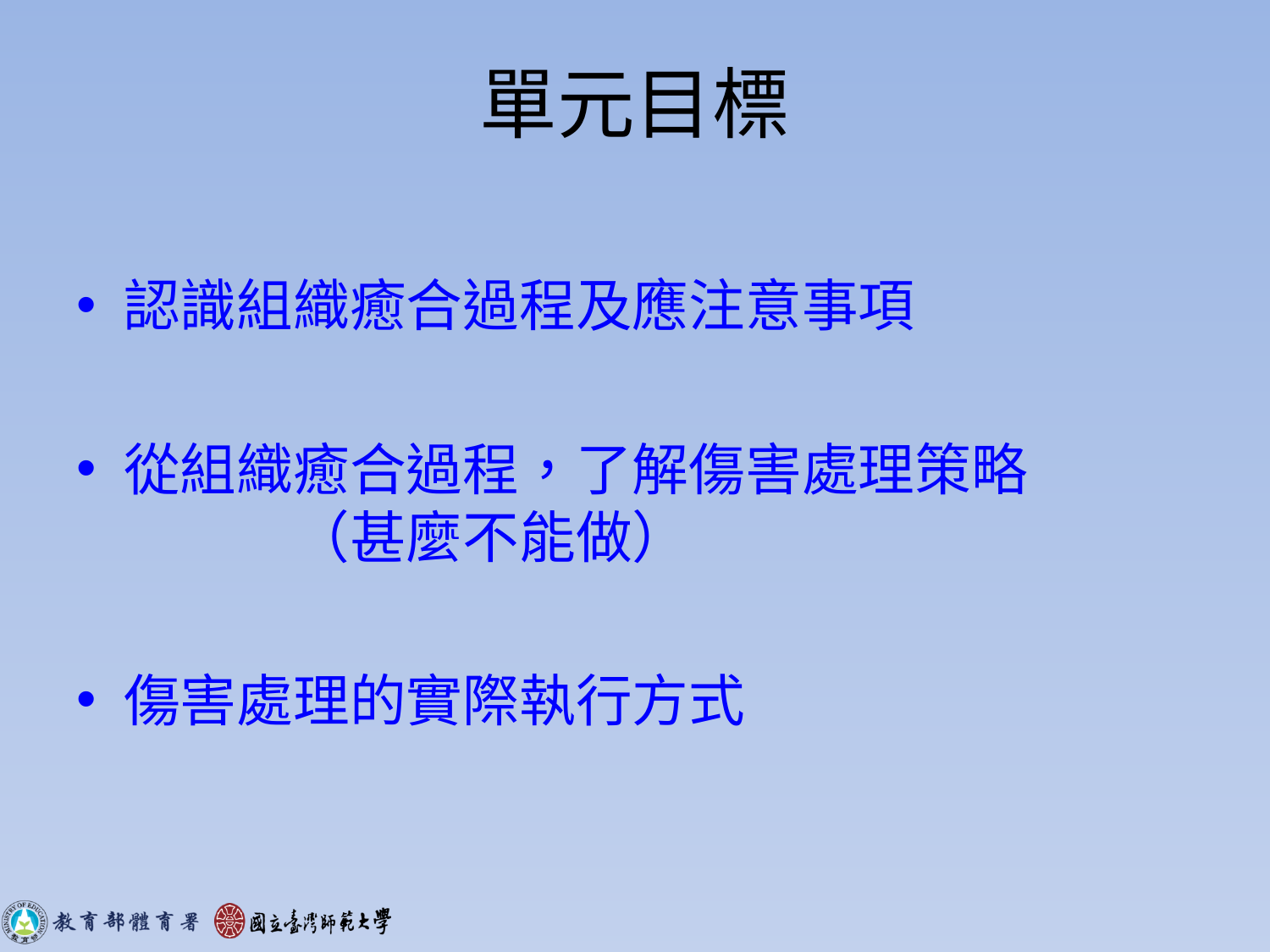

# 單元目標

認識組織癒合過程及應注意事項

從組織癒合過程，了解傷害處理策略　　　　　（甚麼不能做）

傷害處理的實際執行方式